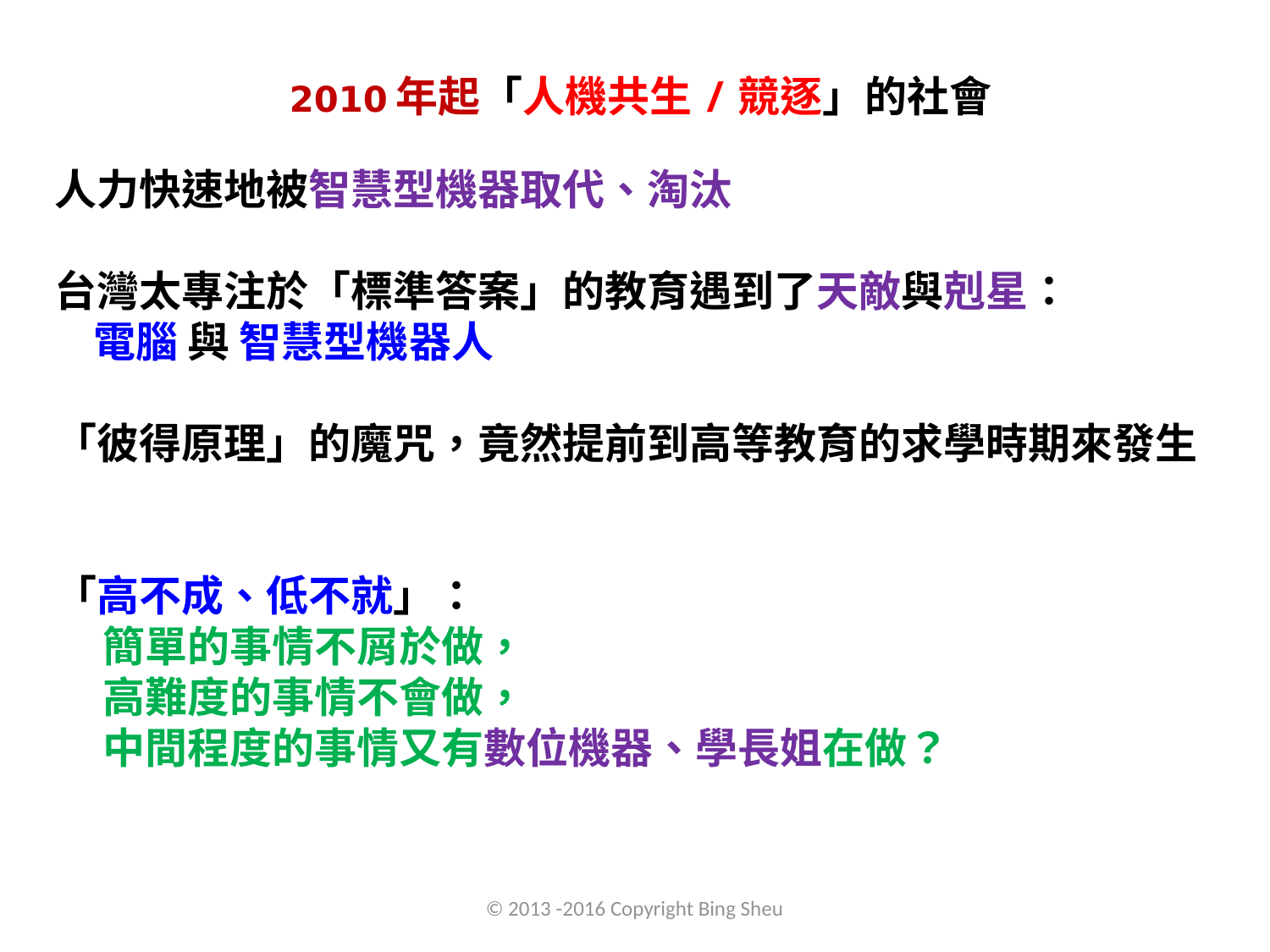

2010年起「人機共生/競逐」的社會

人力快速地被智慧型機器取代、淘汰

台灣太專注於「標準答案」的教育遇到了天敵與剋星：
   電腦 與 智慧型機器人

「彼得原理」的魔咒，竟然提前到高等教育的求學時期來發生

「高不成、低不就」：
    簡單的事情不屑於做，
    高難度的事情不會做，
    中間程度的事情又有數位機器、學長姐在做？

© 2013 -2016 Copyright Bing Sheu